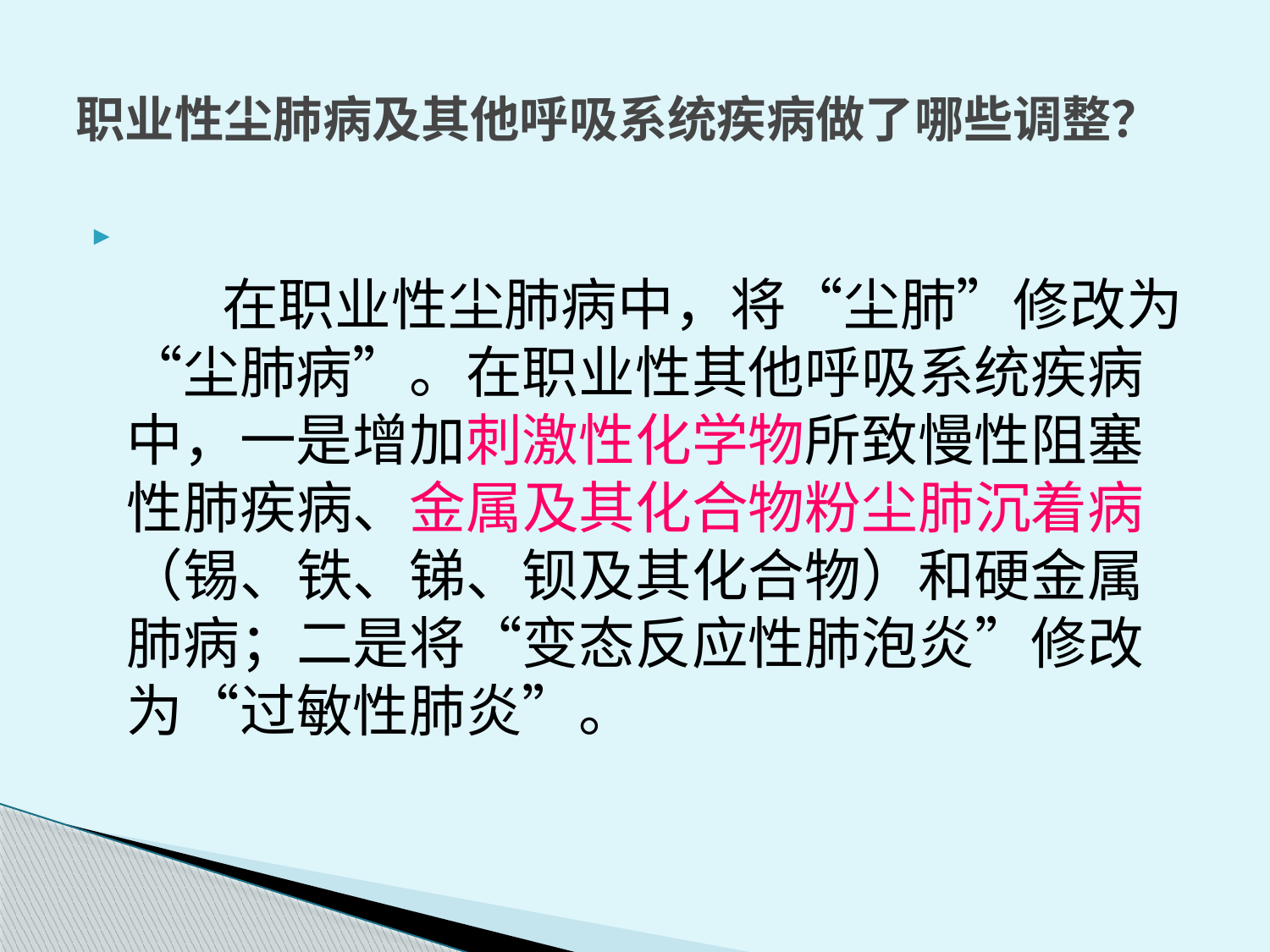

# 职业性尘肺病及其他呼吸系统疾病做了哪些调整？
　　在职业性尘肺病中，将“尘肺”修改为“尘肺病”。在职业性其他呼吸系统疾病中，一是增加刺激性化学物所致慢性阻塞性肺疾病、金属及其化合物粉尘肺沉着病（锡、铁、锑、钡及其化合物）和硬金属肺病；二是将“变态反应性肺泡炎”修改为“过敏性肺炎”。